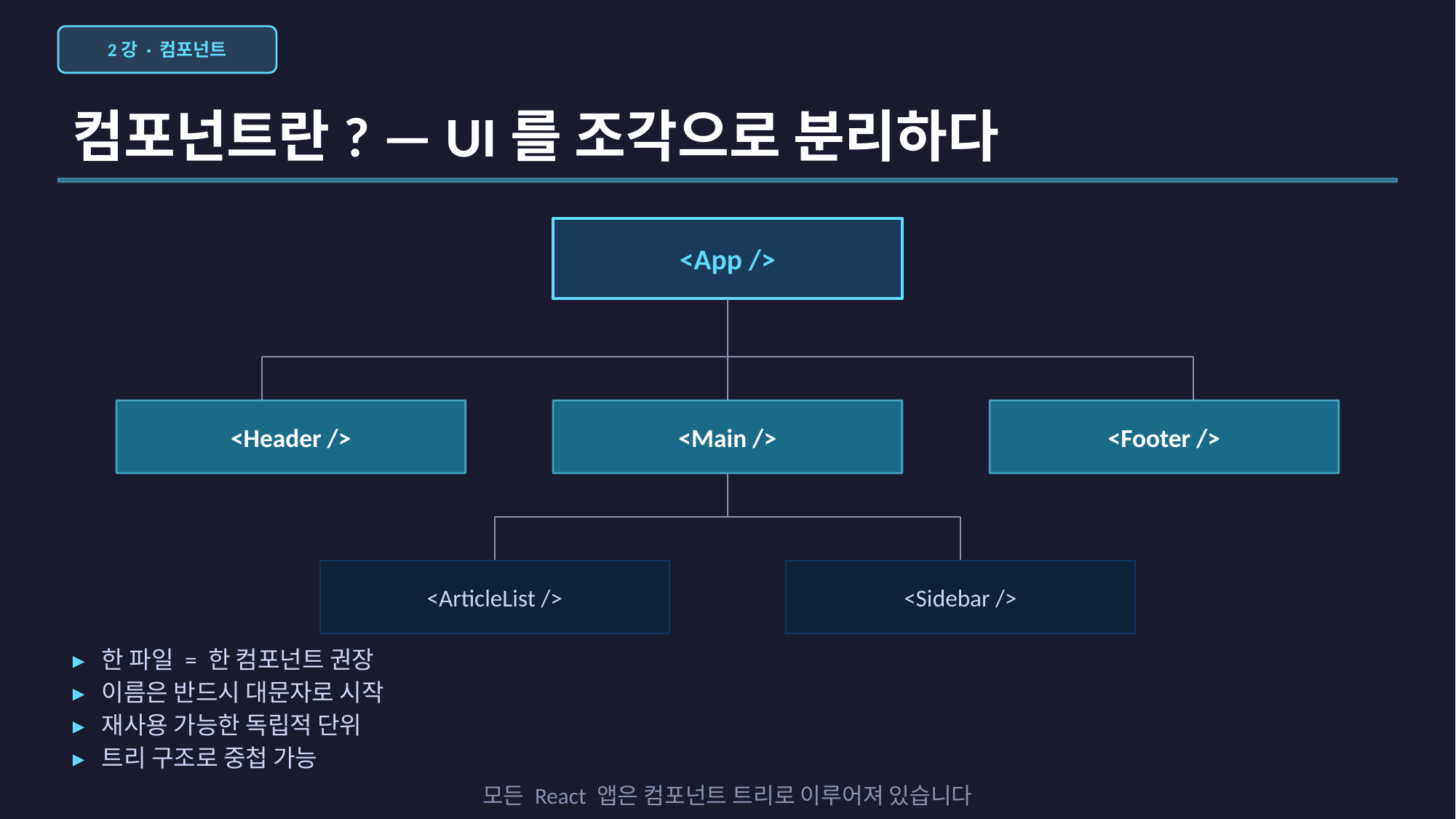

2강 · 컴포넌트
컴포넌트란? — UI를 조각으로 분리하다

<App />

<Header />

<Main />

<Footer />

<ArticleList />

<Sidebar />
▸  한 파일 = 한 컴포넌트 권장
▸  이름은 반드시 대문자로 시작
▸  재사용 가능한 독립적 단위
▸  트리 구조로 중첩 가능
모든 React 앱은 컴포넌트 트리로 이루어져 있습니다